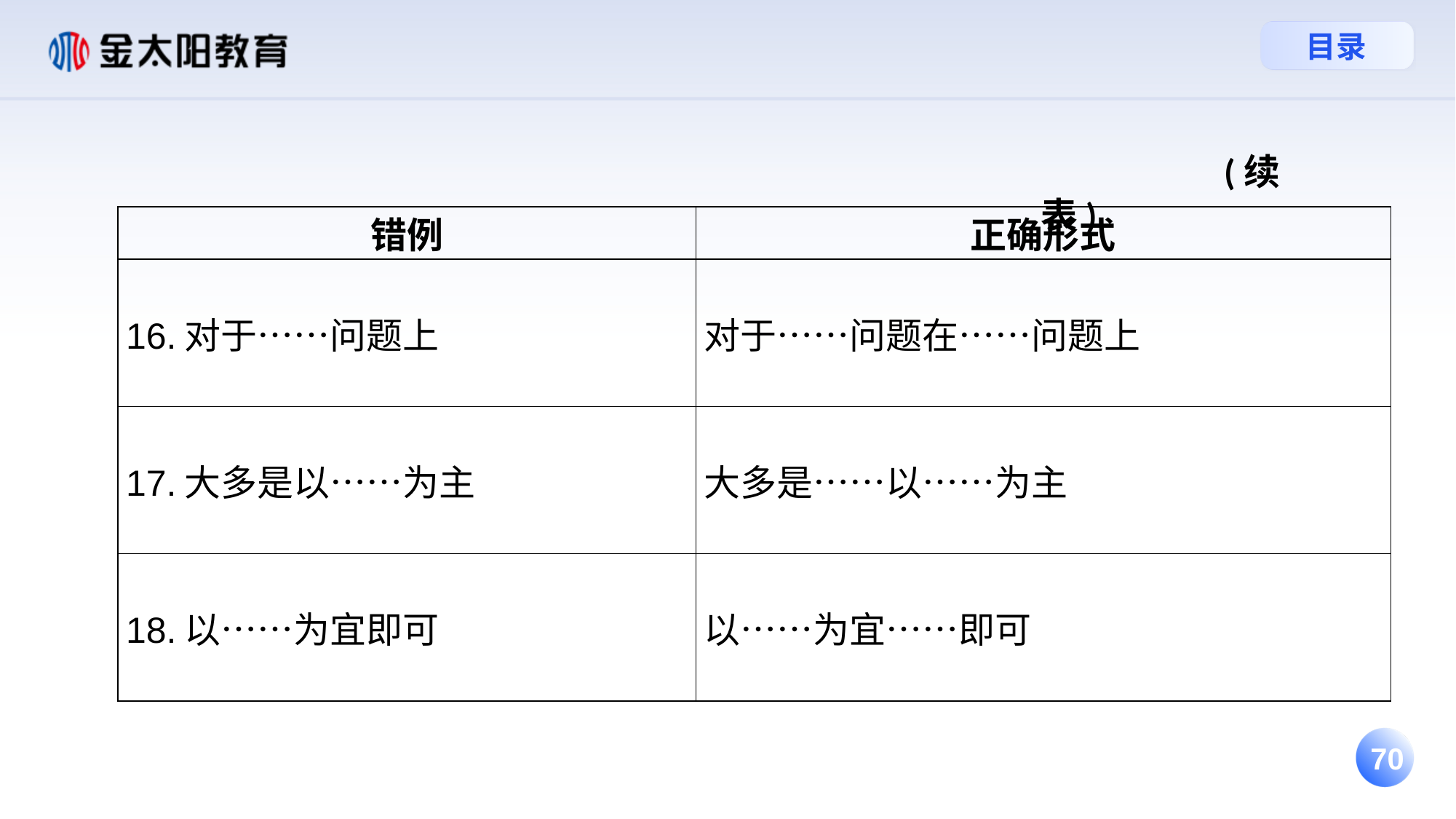

(续表)
| 错例 | 正确形式 |
| --- | --- |
| 16.对于……问题上 | 对于……问题在……问题上 |
| 17.大多是以……为主 | 大多是……以……为主 |
| 18.以……为宜即可 | 以……为宜……即可 |